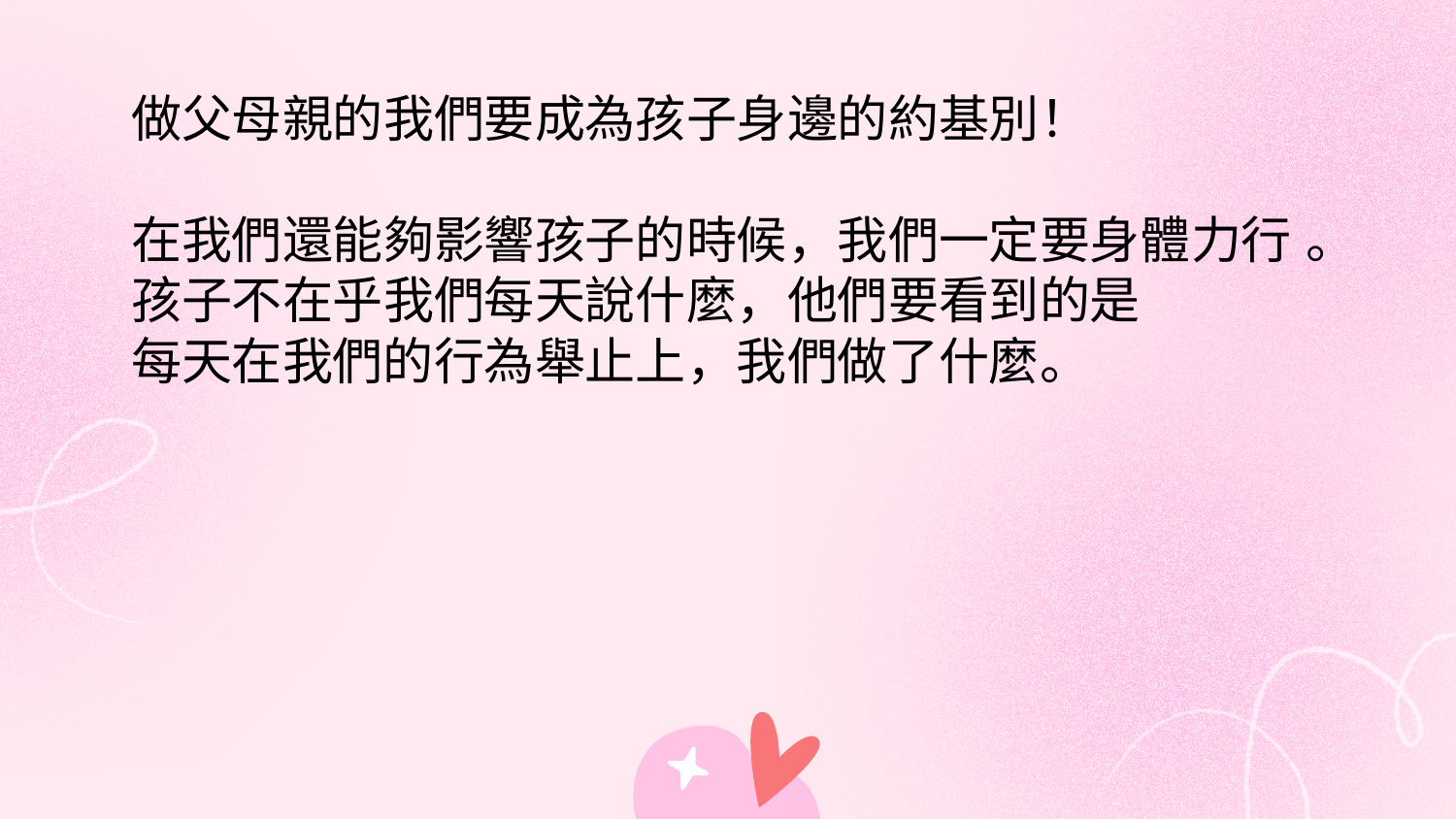

# 做父母親的我們要成為孩子身邊的約基別！

在我們還能夠影響孩子的時候，我們一定要身體力行 。
孩子不在乎我們每天說什麼，他們要看到的是
每天在我們的行為舉止上，我們做了什麼。